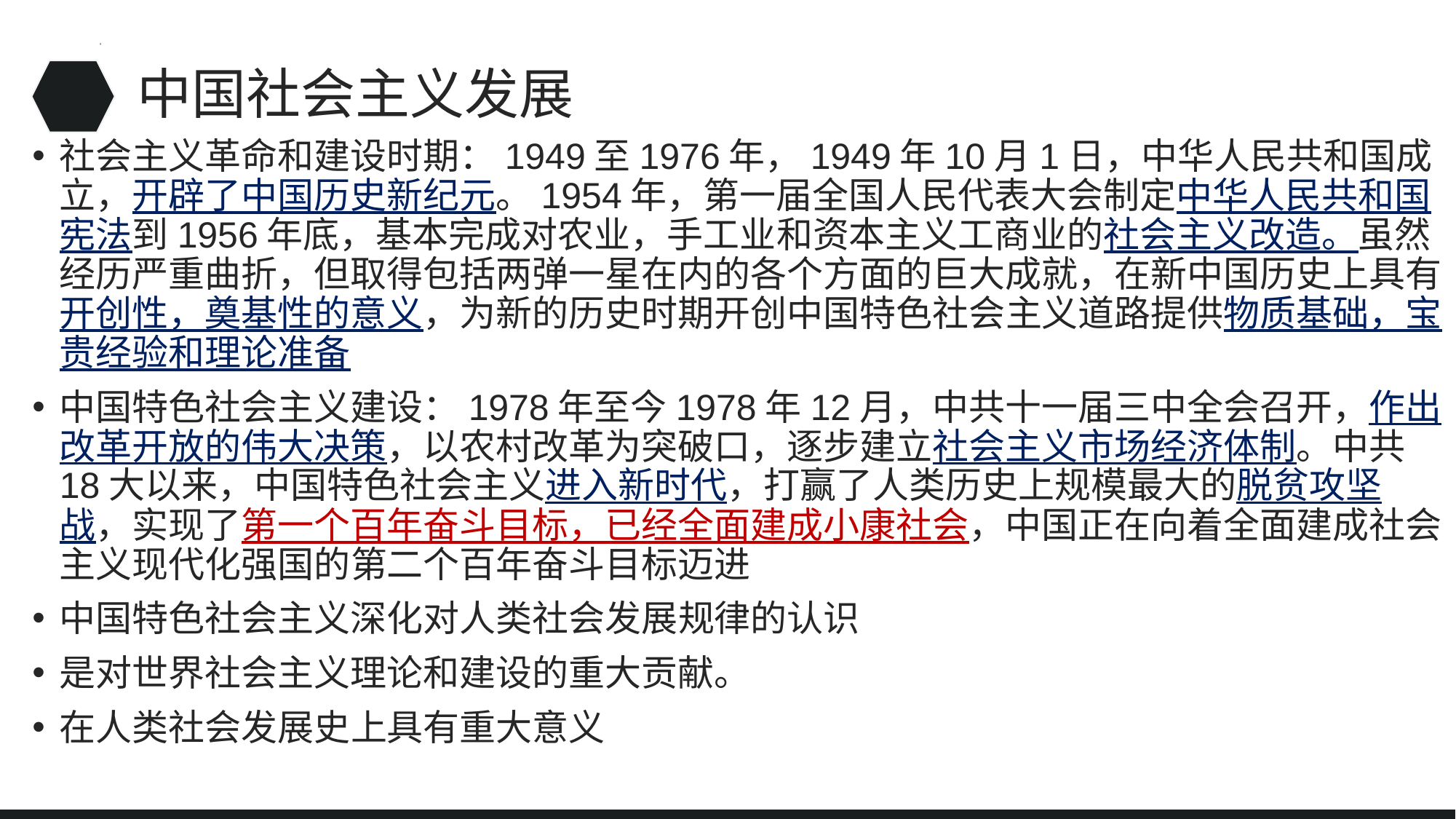

# 中国社会主义发展
社会主义革命和建设时期：1949至1976年，1949年10月1日，中华人民共和国成立，开辟了中国历史新纪元。1954年，第一届全国人民代表大会制定中华人民共和国宪法到1956年底，基本完成对农业，手工业和资本主义工商业的社会主义改造。虽然经历严重曲折，但取得包括两弹一星在内的各个方面的巨大成就，在新中国历史上具有开创性，奠基性的意义，为新的历史时期开创中国特色社会主义道路提供物质基础，宝贵经验和理论准备
中国特色社会主义建设：1978年至今1978年12月，中共十一届三中全会召开，作出改革开放的伟大决策，以农村改革为突破口，逐步建立社会主义市场经济体制。中共18大以来，中国特色社会主义进入新时代，打赢了人类历史上规模最大的脱贫攻坚战，实现了第一个百年奋斗目标，已经全面建成小康社会，中国正在向着全面建成社会主义现代化强国的第二个百年奋斗目标迈进
中国特色社会主义深化对人类社会发展规律的认识
是对世界社会主义理论和建设的重大贡献。
在人类社会发展史上具有重大意义